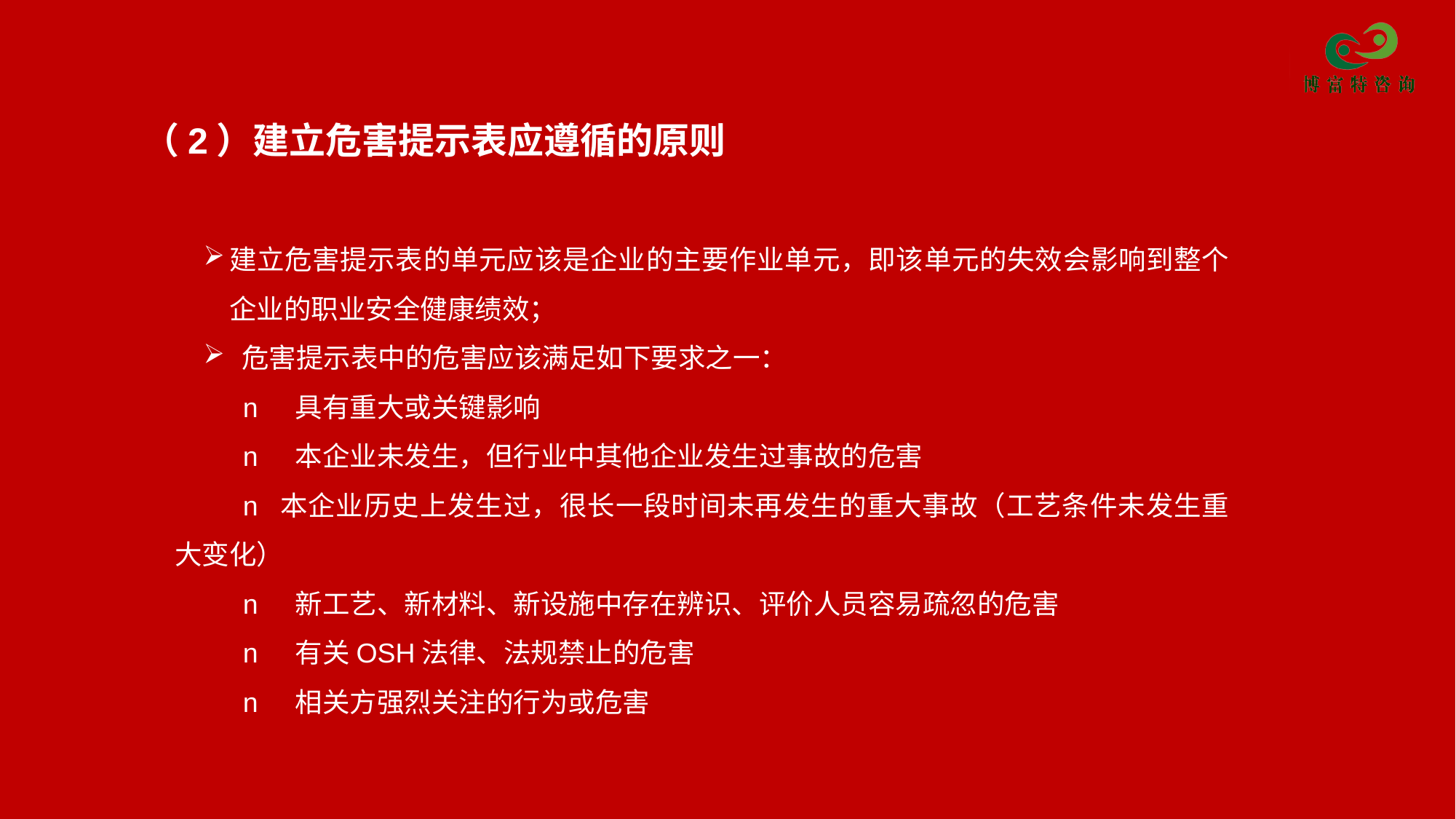

（2）建立危害提示表应遵循的原则
建立危害提示表的单元应该是企业的主要作业单元，即该单元的失效会影响到整个企业的职业安全健康绩效；
 危害提示表中的危害应该满足如下要求之一：
n    具有重大或关键影响
n    本企业未发生，但行业中其他企业发生过事故的危害
n  本企业历史上发生过，很长一段时间未再发生的重大事故（工艺条件未发生重大变化）
n    新工艺、新材料、新设施中存在辨识、评价人员容易疏忽的危害
n    有关OSH法律、法规禁止的危害
n    相关方强烈关注的行为或危害